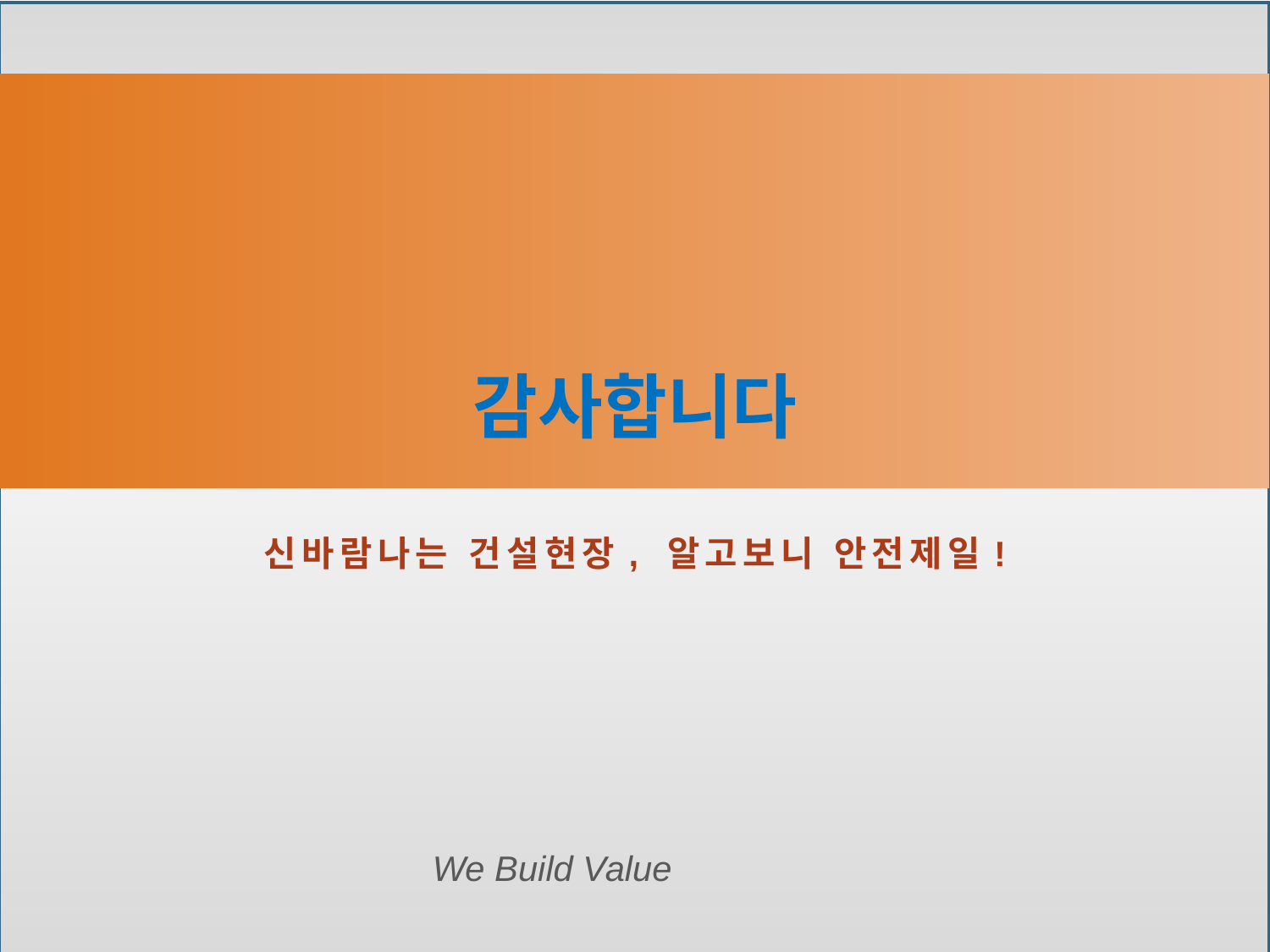

감사합니다
신바람나는 건설현장, 알고보니 안전제일!
We Build Value